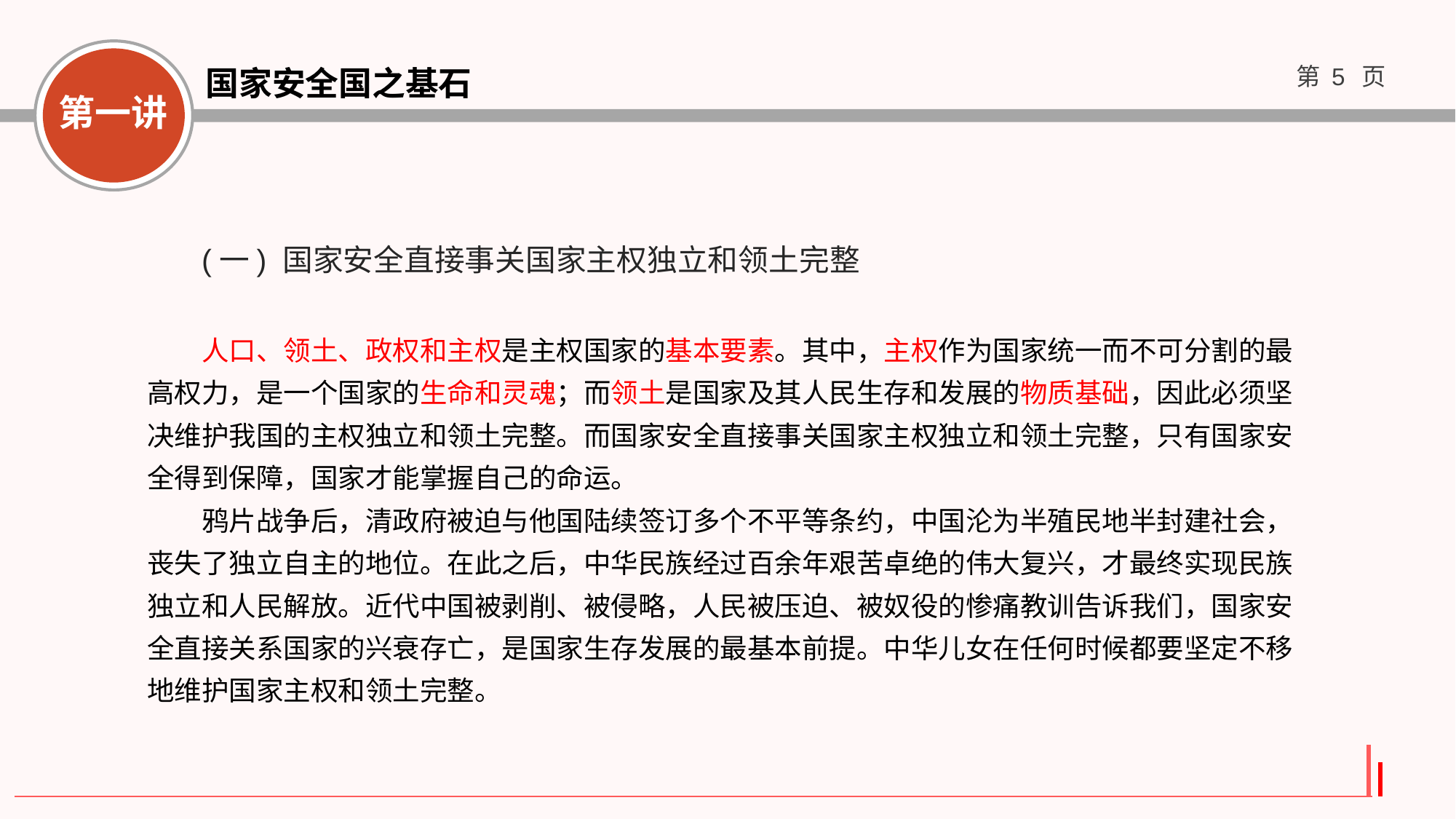

(一) 国家安全直接事关国家主权独立和领土完整
人口、领土、政权和主权是主权国家的基本要素。其中，主权作为国家统一而不可分割的最高权力，是一个国家的生命和灵魂；而领土是国家及其人民生存和发展的物质基础，因此必须坚决维护我国的主权独立和领土完整。而国家安全直接事关国家主权独立和领土完整，只有国家安全得到保障，国家才能掌握自己的命运。
鸦片战争后，清政府被迫与他国陆续签订多个不平等条约，中国沦为半殖民地半封建社会，丧失了独立自主的地位。在此之后，中华民族经过百余年艰苦卓绝的伟大复兴，才最终实现民族独立和人民解放。近代中国被剥削、被侵略，人民被压迫、被奴役的惨痛教训告诉我们，国家安全直接关系国家的兴衰存亡，是国家生存发展的最基本前提。中华儿女在任何时候都要坚定不移地维护国家主权和领土完整。